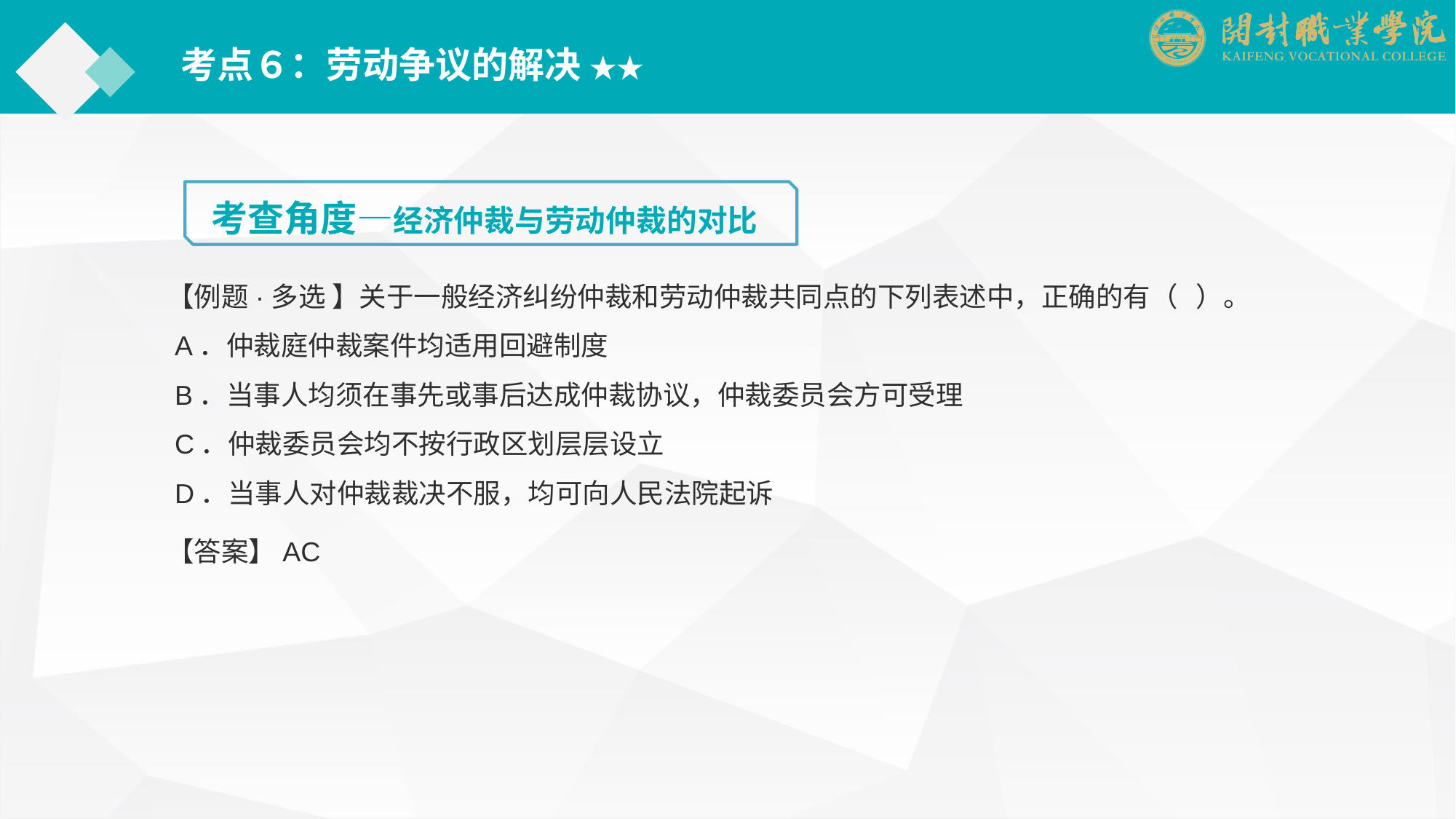

考点６：劳动争议的解决 ★★

考查角度—经济仲裁与劳动仲裁的对比
【例题·多选 】关于一般经济纠纷仲裁和劳动仲裁共同点的下列表述中，正确的有（   ）。
 A．仲裁庭仲裁案件均适用回避制度
 B．当事人均须在事先或事后达成仲裁协议，仲裁委员会方可受理
 C．仲裁委员会均不按行政区划层层设立
 D．当事人对仲裁裁决不服，均可向人民法院起诉
【答案】AC